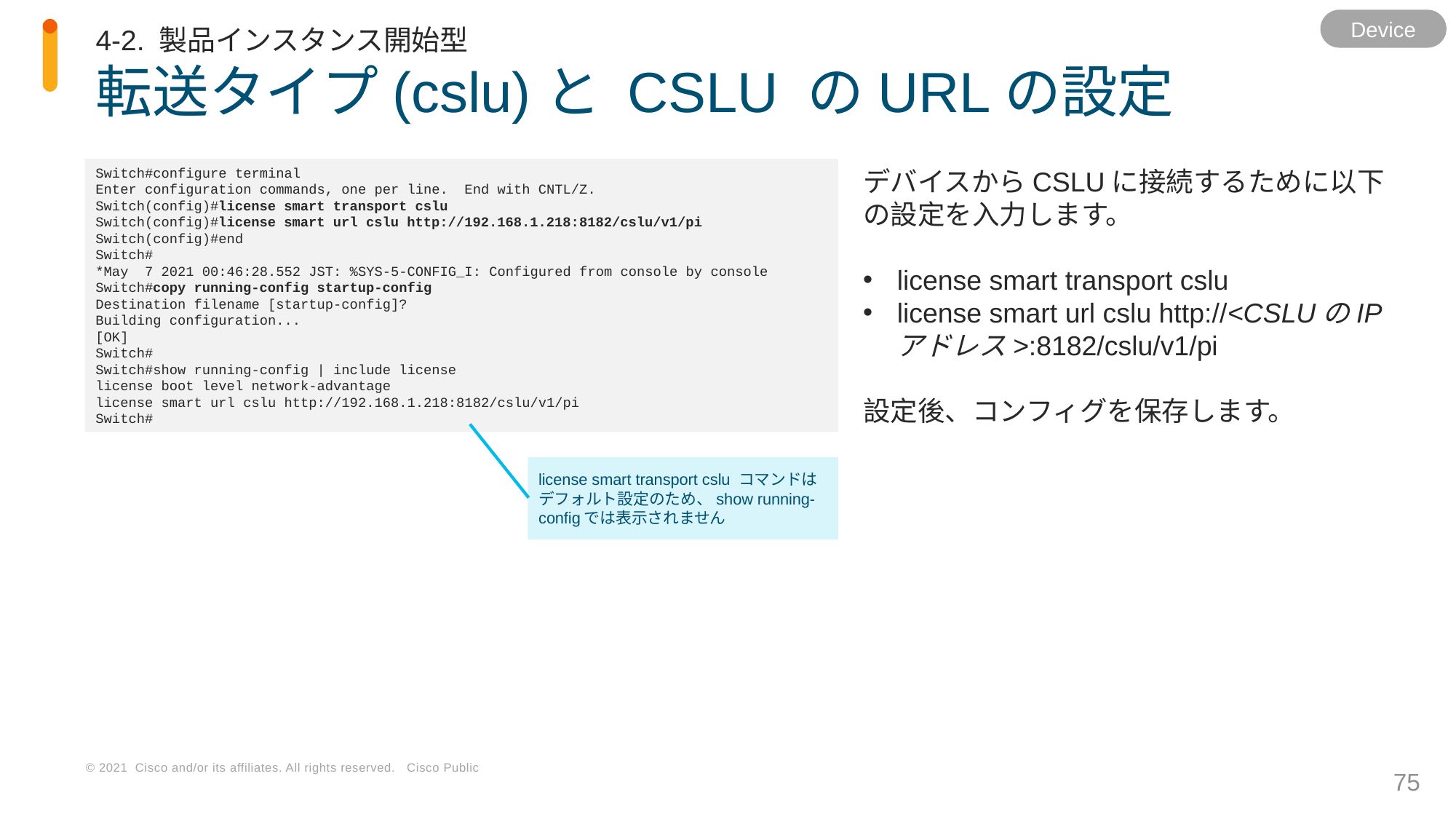

4-2. 製品インスタンス開始型
Device
# 転送タイプ(cslu)と CSLU のURLの設定
Switch#configure terminal
Enter configuration commands, one per line.  End with CNTL/Z.
Switch(config)#license smart transport cslu
Switch(config)#license smart url cslu http://192.168.1.218:8182/cslu/v1/pi
Switch(config)#end
Switch#
*May  7 2021 00:46:28.552 JST: %SYS-5-CONFIG_I: Configured from console by console
Switch#copy running-config startup-config
Destination filename [startup-config]?
Building configuration...
[OK]
Switch#
Switch#show running-config | include license
license boot level network-advantage
license smart url cslu http://192.168.1.218:8182/cslu/v1/pi
Switch#
デバイスからCSLUに接続するために以下の設定を入力します。

license smart transport cslu
license smart url cslu http://<CSLUのIPアドレス>:8182/cslu/v1/pi

設定後、コンフィグを保存します。
license smart transport cslu コマンドはデフォルト設定のため、show running-configでは表示されません
75